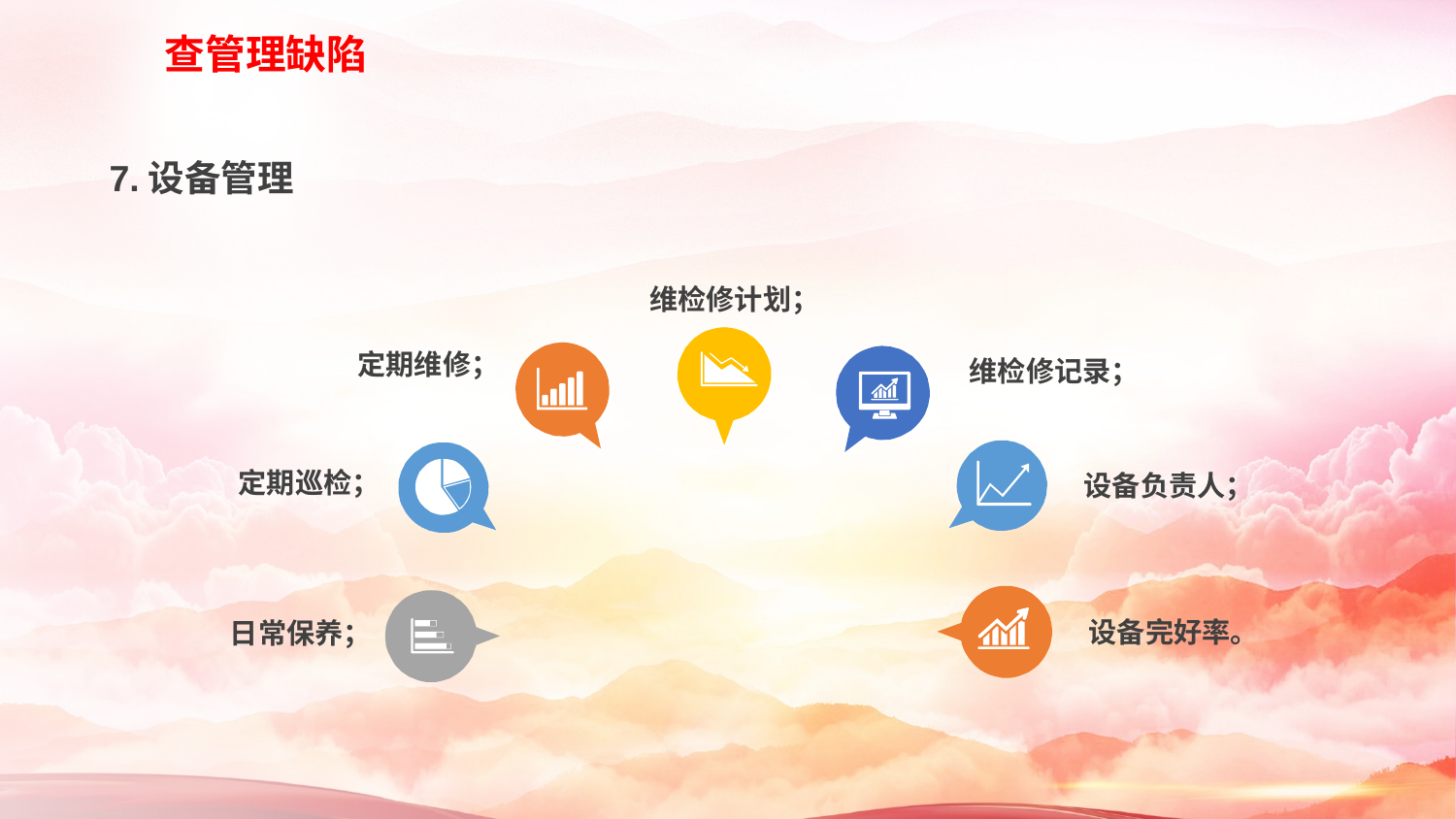

查管理缺陷
7.设备管理
维检修计划；
定期维修；

维检修记录；

定期巡检；
设备负责人；

设备完好率。
日常保养；